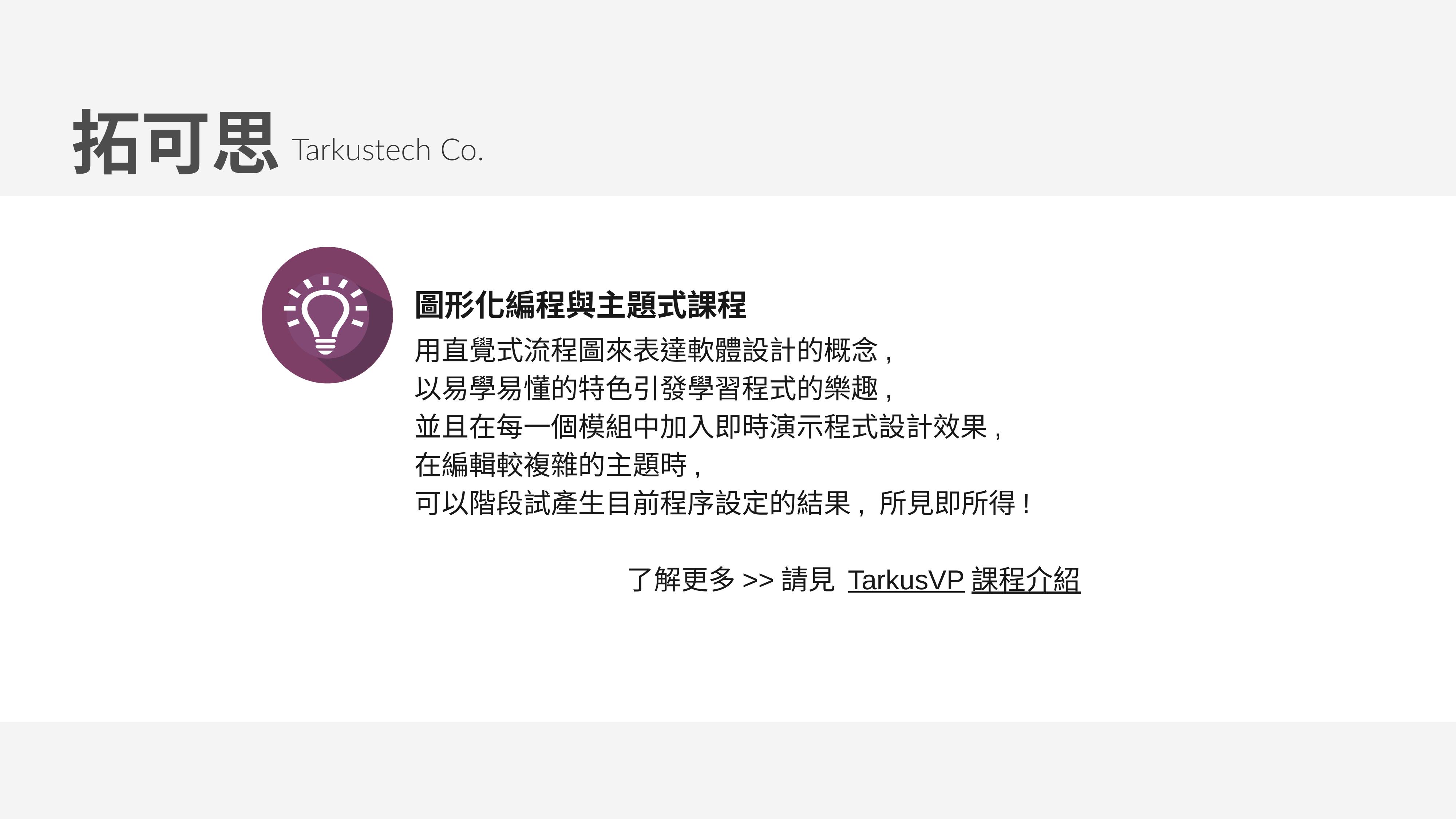

拓可思
Tarkustech Co.

圖形化編程與主題式課程

用直覺式流程圖來表達軟體設計的概念,
以易學易懂的特色引發學習程式的樂趣,
並且在每一個模組中加入即時演示程式設計效果,
在編輯較複雜的主題時,
可以階段試產生目前程序設定的結果, 所見即所得!

了解更多>>請見 TarkusVP課程介紹